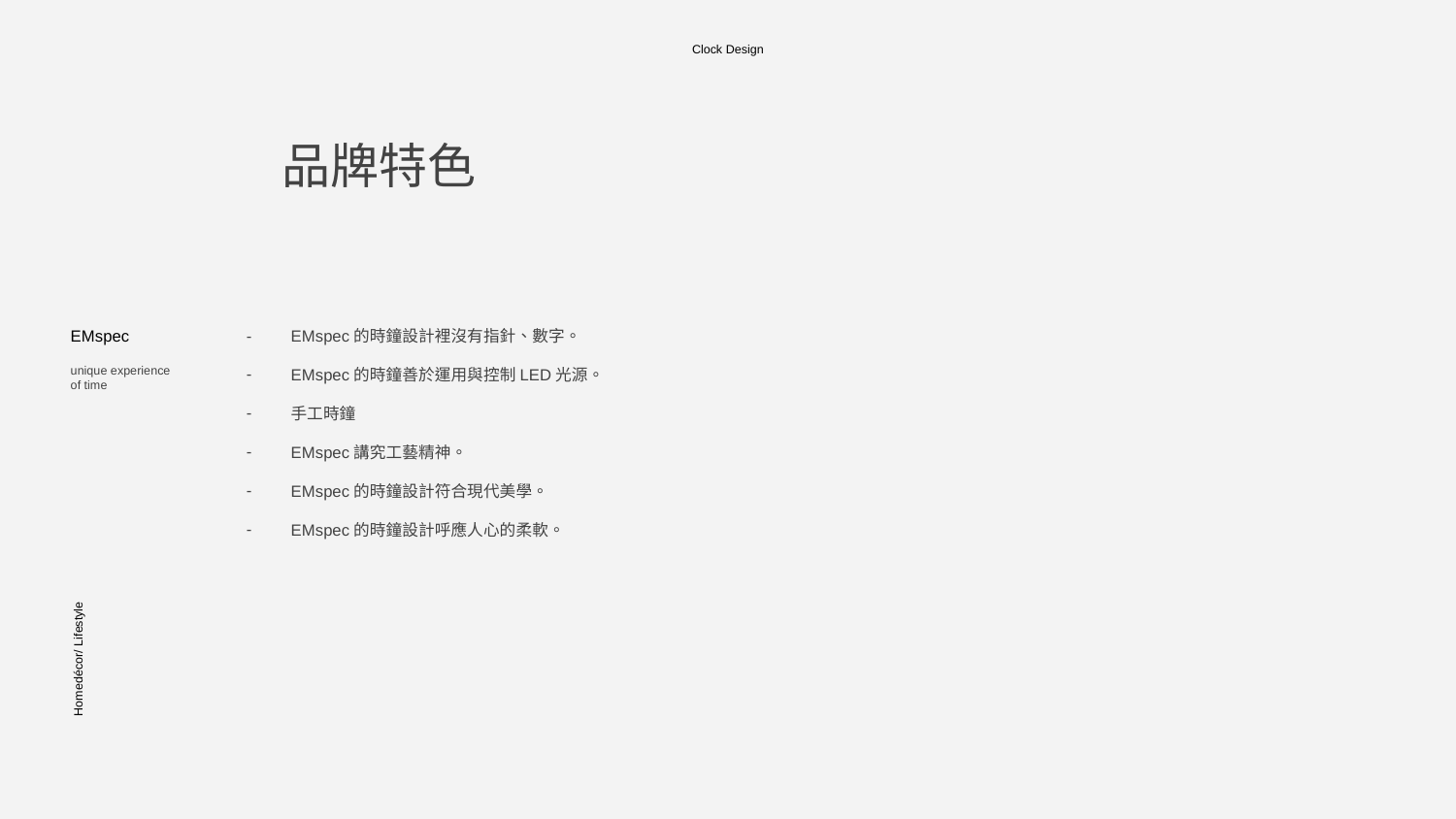

Clock Design
品牌特色
EMspec
EMspec的時鐘設計裡沒有指針、數字。

EMspec的時鐘善於運用與控制LED光源。

手工時鐘

EMspec講究工藝精神。

EMspec的時鐘設計符合現代美學。

EMspec的時鐘設計呼應人心的柔軟。

unique experience
of time
Homedécor/ Lifestyle